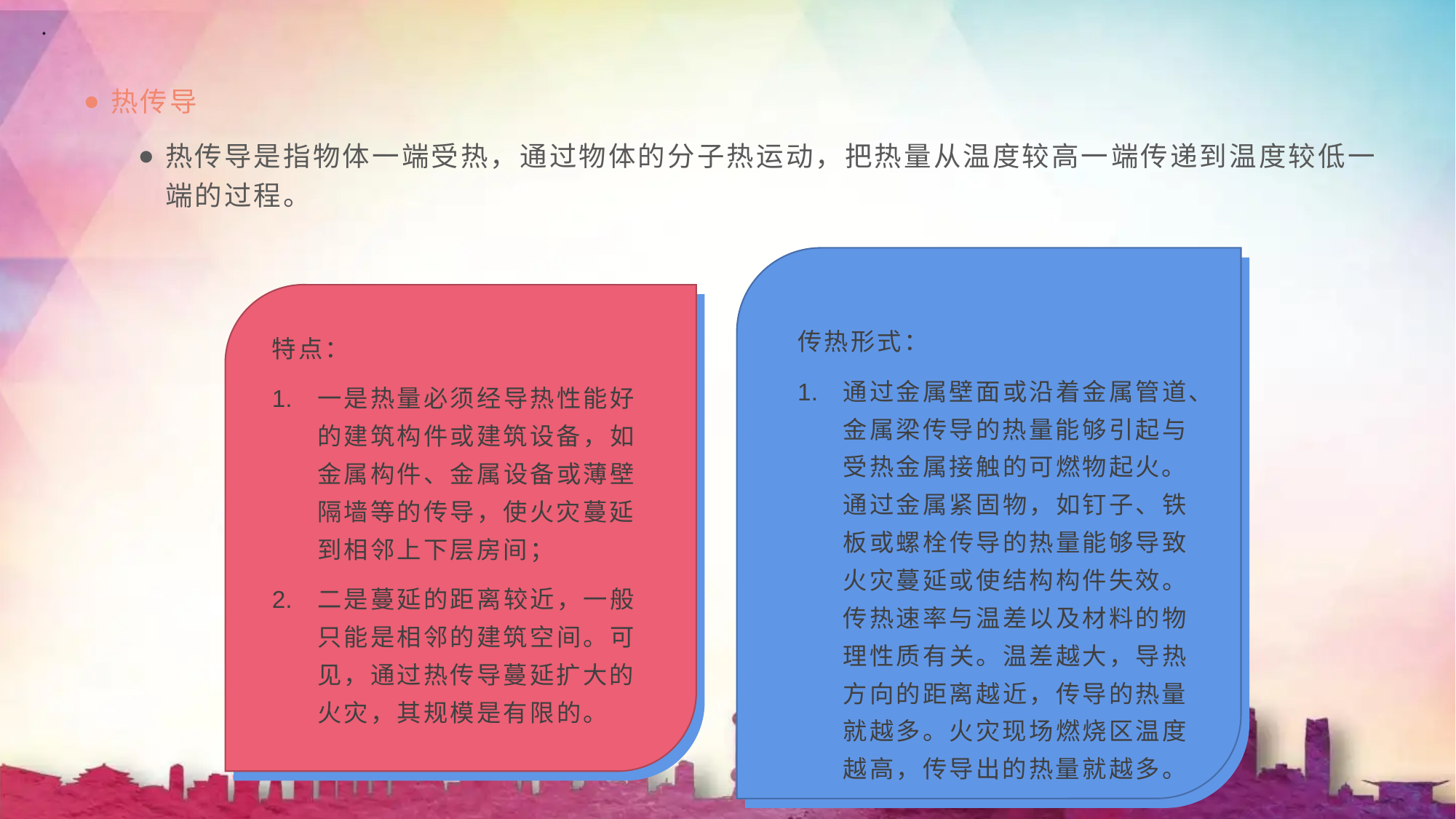

热传导
热传导是指物体一端受热，通过物体的分子热运动，把热量从温度较高一端传递到温度较低一端的过程。

传热形式：
通过金属壁面或沿着金属管道、金属梁传导的热量能够引起与受热金属接触的可燃物起火。通过金属紧固物，如钉子、铁板或螺栓传导的热量能够导致火灾蔓延或使结构构件失效。传热速率与温差以及材料的物理性质有关。温差越大，导热方向的距离越近，传导的热量就越多。火灾现场燃烧区温度越高，传导出的热量就越多。
特点：
一是热量必须经导热性能好的建筑构件或建筑设备，如金属构件、金属设备或薄壁隔墙等的传导，使火灾蔓延到相邻上下层房间；
二是蔓延的距离较近，一般只能是相邻的建筑空间。可见，通过热传导蔓延扩大的火灾，其规模是有限的。